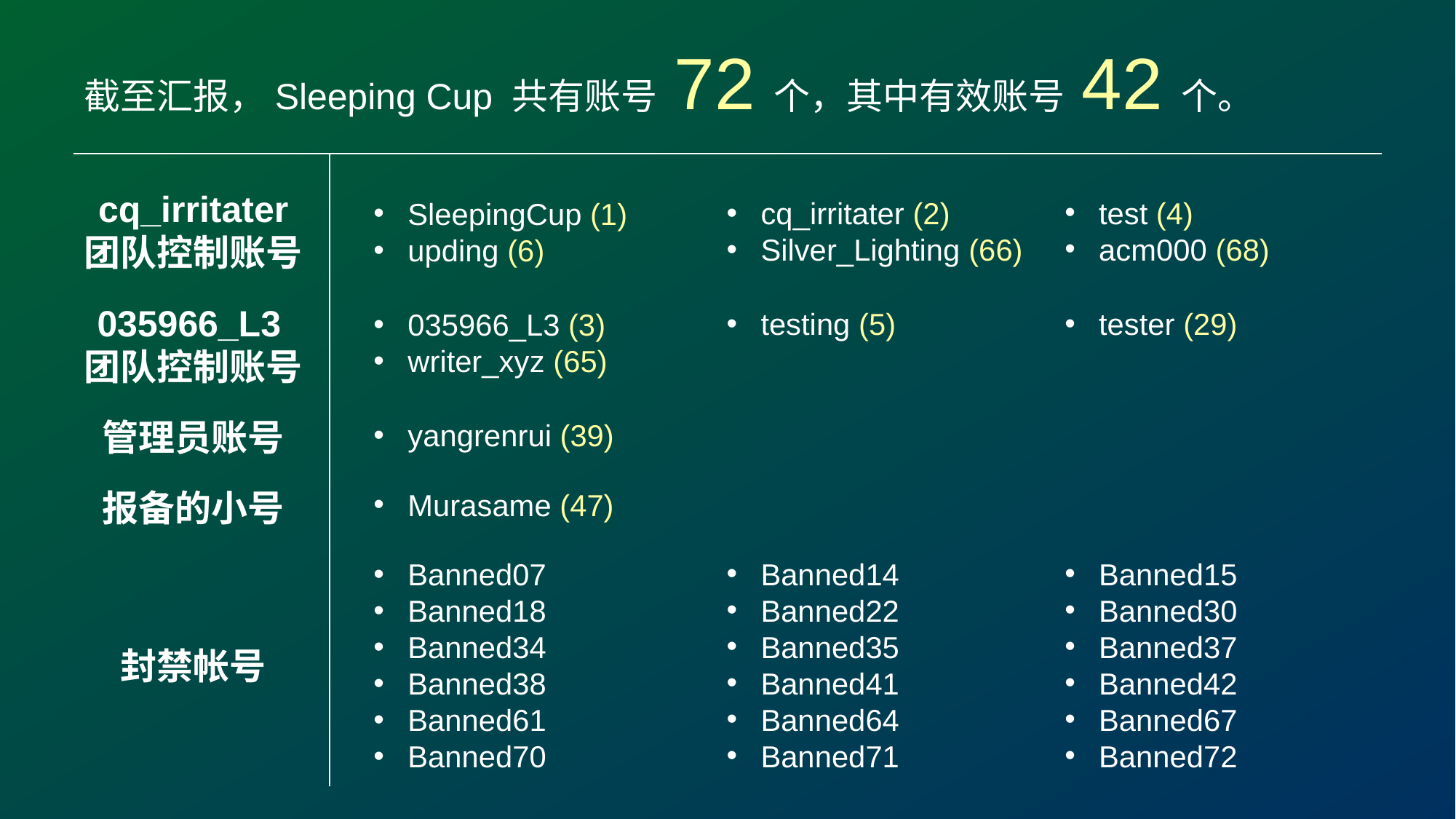

截至汇报，Sleeping Cup 共有账号 72 个，其中有效账号 42 个。
cq_irritater
团队控制账号
test (4)
acm000 (68)
cq_irritater (2)
Silver_Lighting (66)
SleepingCup (1)
upding (6)
035966_L3团队控制账号
tester (29)
testing (5)
035966_L3 (3)
writer_xyz (65)
管理员账号
yangrenrui (39)
报备的小号
Murasame (47)
Banned14
Banned22
Banned35
Banned41
Banned64
Banned71

Banned15
Banned30
Banned37
Banned42
Banned67
Banned72

Banned07
Banned18
Banned34
Banned38
Banned61
Banned70

封禁帐号